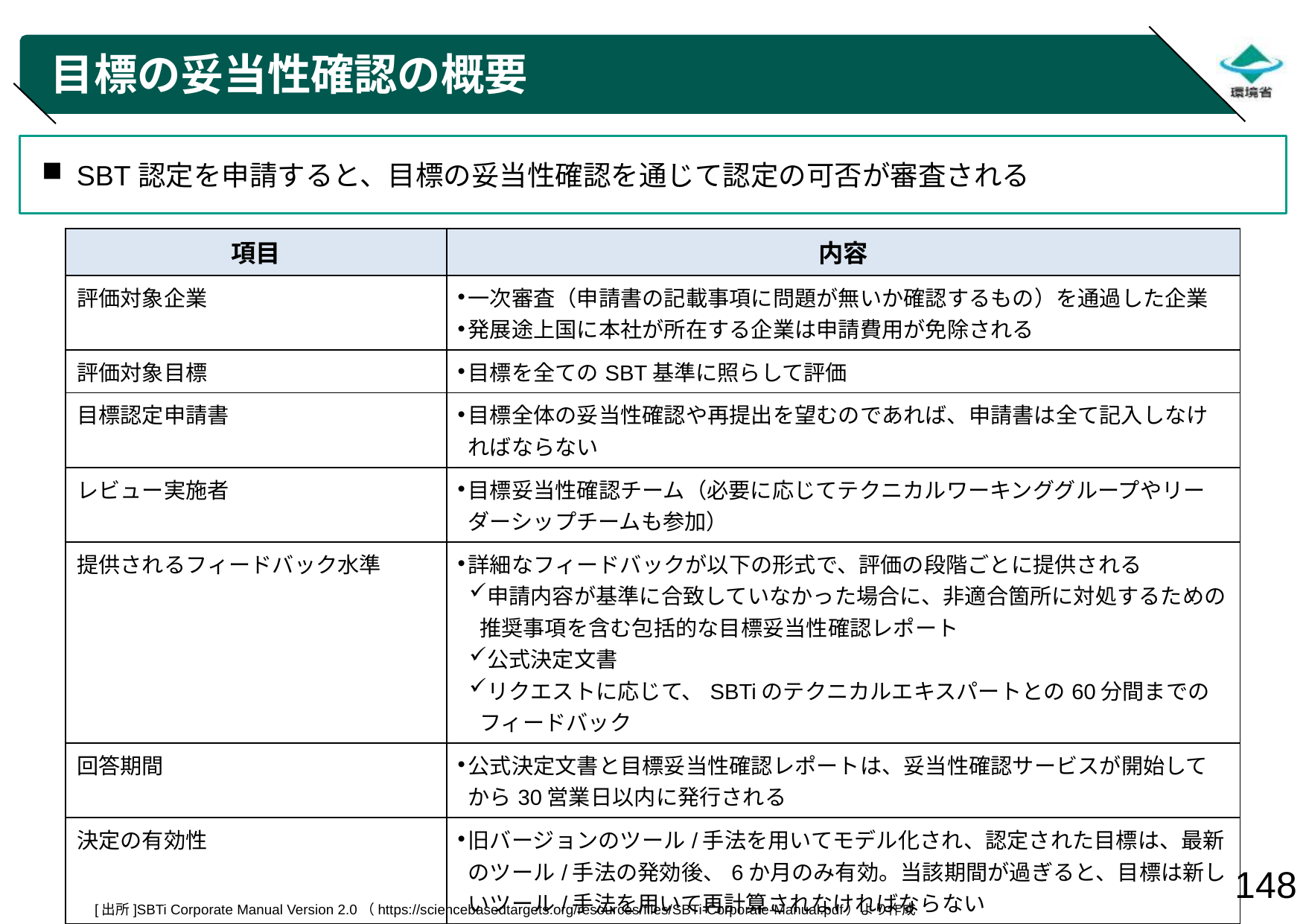

# 目標の妥当性確認の概要
SBT認定を申請すると、目標の妥当性確認を通じて認定の可否が審査される
| 項目 | 内容 |
| --- | --- |
| 評価対象企業 | 一次審査（申請書の記載事項に問題が無いか確認するもの）を通過した企業 発展途上国に本社が所在する企業は申請費用が免除される |
| 評価対象目標 | 目標を全てのSBT基準に照らして評価 |
| 目標認定申請書 | 目標全体の妥当性確認や再提出を望むのであれば、申請書は全て記入しなければならない |
| レビュー実施者 | 目標妥当性確認チーム（必要に応じてテクニカルワーキンググループやリーダーシップチームも参加） |
| 提供されるフィードバック水準 | 詳細なフィードバックが以下の形式で、評価の段階ごとに提供される 申請内容が基準に合致していなかった場合に、非適合箇所に対処するための推奨事項を含む包括的な目標妥当性確認レポート 公式決定文書 リクエストに応じて、SBTiのテクニカルエキスパートとの60分間までのフィードバック |
| 回答期間 | 公式決定文書と目標妥当性確認レポートは、妥当性確認サービスが開始してから30営業日以内に発行される |
| 決定の有効性 | 旧バージョンのツール/手法を用いてモデル化され、認定された目標は、最新のツール/手法の発効後、6か月のみ有効。当該期間が過ぎると、目標は新しいツール/手法を用いて再計算されなければならない |
| 連絡 | 企業には認定の日（SBT事務局からの資料送付時）から1か月以内に、SBTiウェブサイトでの公表日が割り当てられる。これは認定承認のメールで通知される。企業がこの日付に合意しない場合、企業は認定された目標を6カ月以内に公開しなければならない。 |
[出所]SBTi Corporate Manual Version 2.0（https://sciencebasedtargets.org/resources/files/SBTi-Corporate-Manual.pdf）より作成